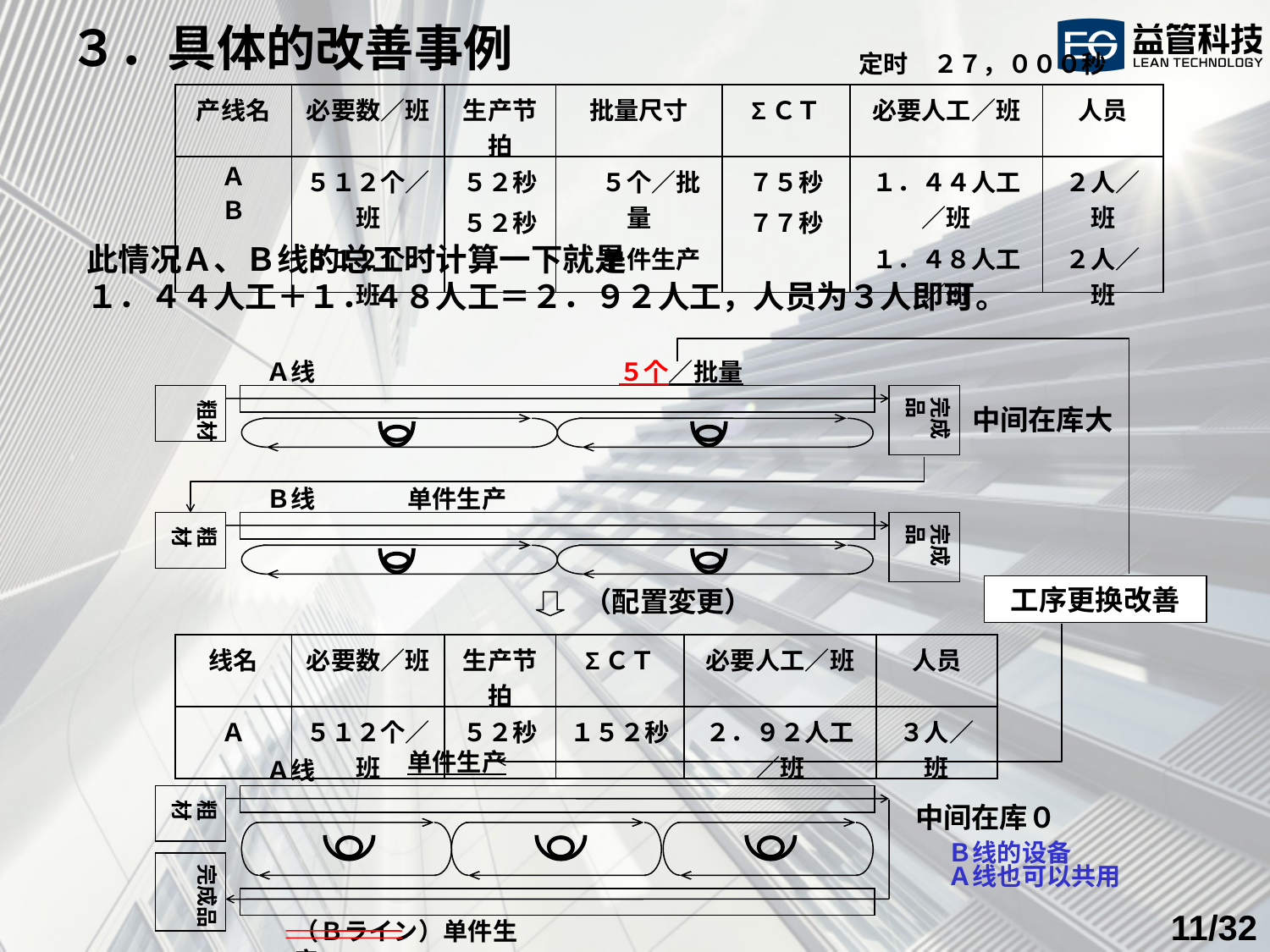

３．具体的改善事例
定时　２７，０００秒
| 产线名 | 必要数／班 | 生产节拍 | 批量尺寸 | ΣＣＴ | 必要人工／班 | 人员 |
| --- | --- | --- | --- | --- | --- | --- |
| Ａ Ｂ | ５１２个／班 ５１２个／班 | ５２秒 ５２秒 | ５个／批量 　单件生产 | ７５秒 ７７秒 | １．４４人工／班 １．４８人工／班 | ２人／班 ２人／班 |
此情况Ａ、Ｂ线的总工时计算一下就是
１．４４人工＋１．４８人工＝２．９２人工，人员为３人即可。

Ａ线
５个／批量
完成品

粗材
中间在库大

Ｂ线
单件生产
完成品

粗材

工序更换改善
（配置変更）

| 线名 | 必要数／班 | 生产节拍 | ΣＣＴ | 必要人工／班 | 人员 |
| --- | --- | --- | --- | --- | --- |
| Ａ | ５１２个／班 | ５２秒 | １５２秒 | ２．９２人工／班 | ３人／班 |
单件生产
Ａ线

粗材
中间在库０

Ｂ线的设备
Ａ线也可以共用

完成品

11/32
（Ｂライン）单件生产